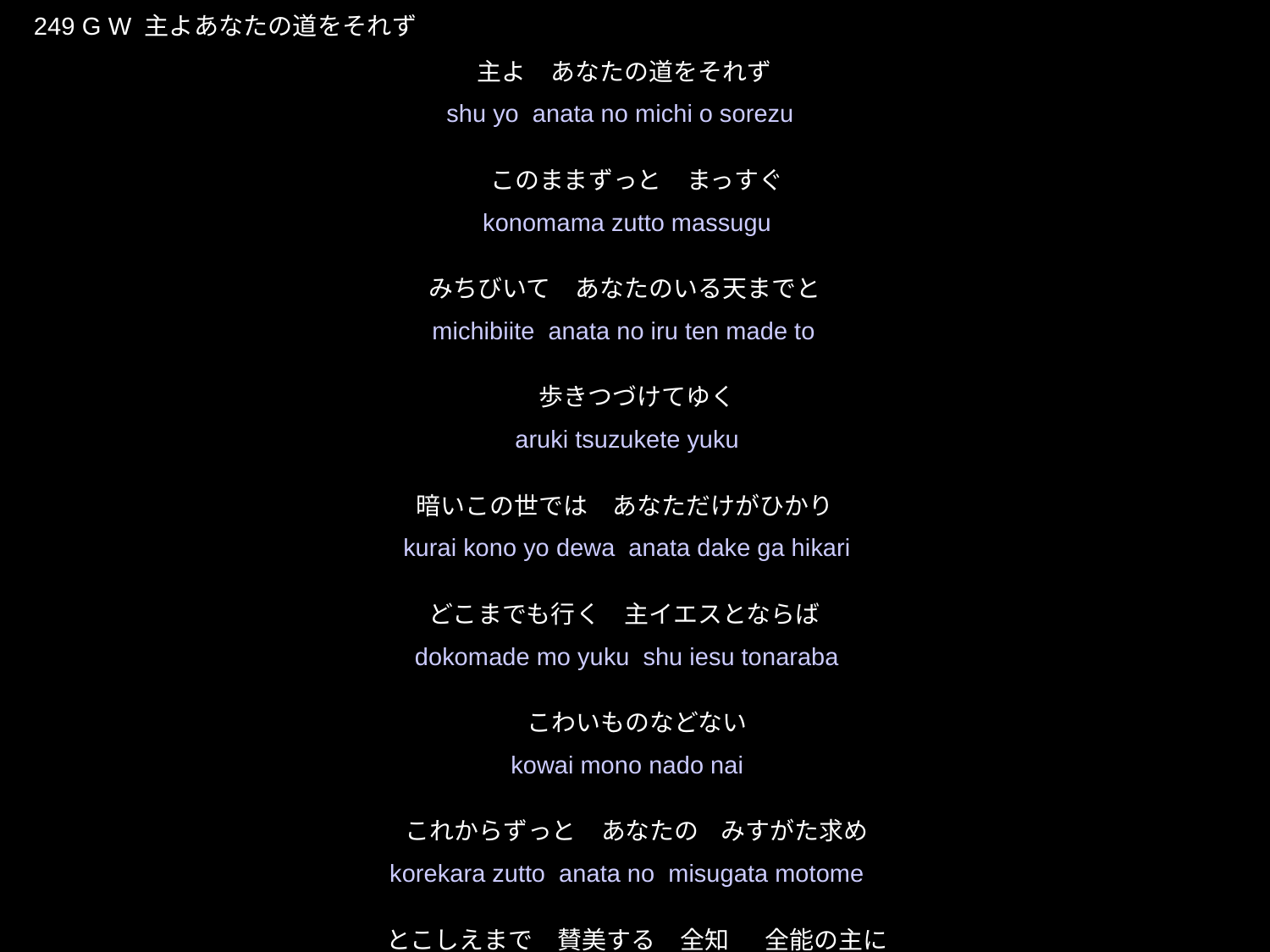

しゅよあなたのみちをそれず
★W
249 G W 主よあなたの道をそれず
主よ　あなたの道をそれず　
このままずっと　まっすぐ
みちびいて　あなたのいる天までと　
歩きつづけてゆく
暗いこの世では　あなただけがひかり　
どこまでも行く　主イエスとならば　
こわいものなどない
これからずっと　あなたの    みすがた求め
とこしえまで　賛美する　全知　  全能の主に
★３
shu yo  anata no michi o sorezu
konomama zutto massugu
michibiite  anata no iru ten made to
aruki tsuzukete yuku
kurai kono yo dewa  anata dake ga hikari
dokomade mo yuku  shu iesu tonaraba
kowai mono nado nai
korekara zutto  anata no  misugata motome
tokosie made  sanbi suru     zenchi zennoo no shu ni